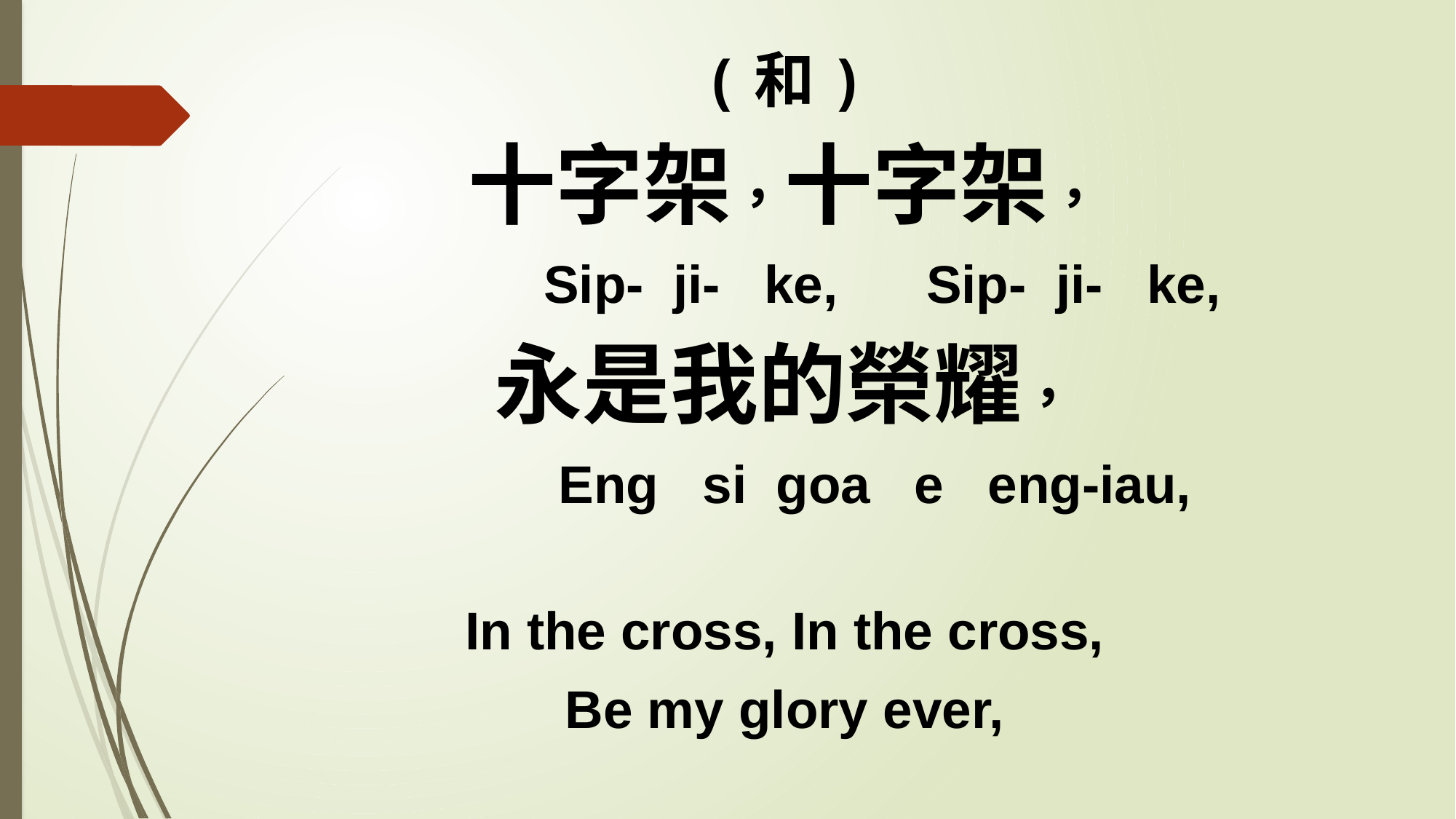

(和)
十字架，十字架，
                   Sip-  ji-   ke,      Sip-  ji-   ke,
永是我的榮耀，
                    Eng   si  goa   e   eng-iau,

In the cross, In the cross,
Be my glory ever,